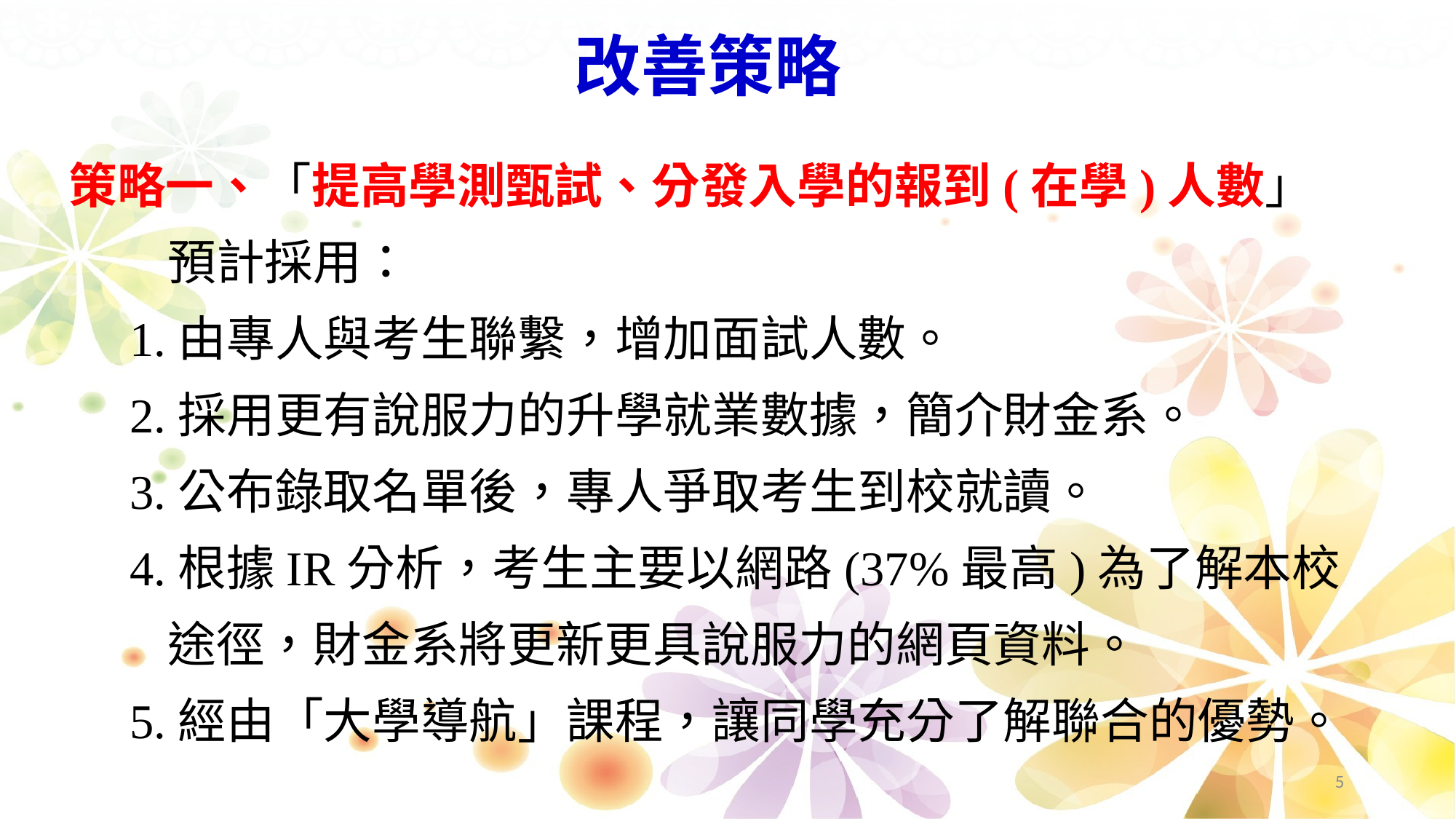

改善策略
策略一、「提高學測甄試、分發入學的報到(在學)人數」
        預計採用：
     1.由專人與考生聯繫，增加面試人數。
     2.採用更有說服力的升學就業數據，簡介財金系。
     3.公布錄取名單後，專人爭取考生到校就讀。
     4.根據IR分析，考生主要以網路(37%最高)為了解本校
        途徑，財金系將更新更具說服力的網頁資料。
     5.經由「大學導航」課程，讓同學充分了解聯合的優勢。

5